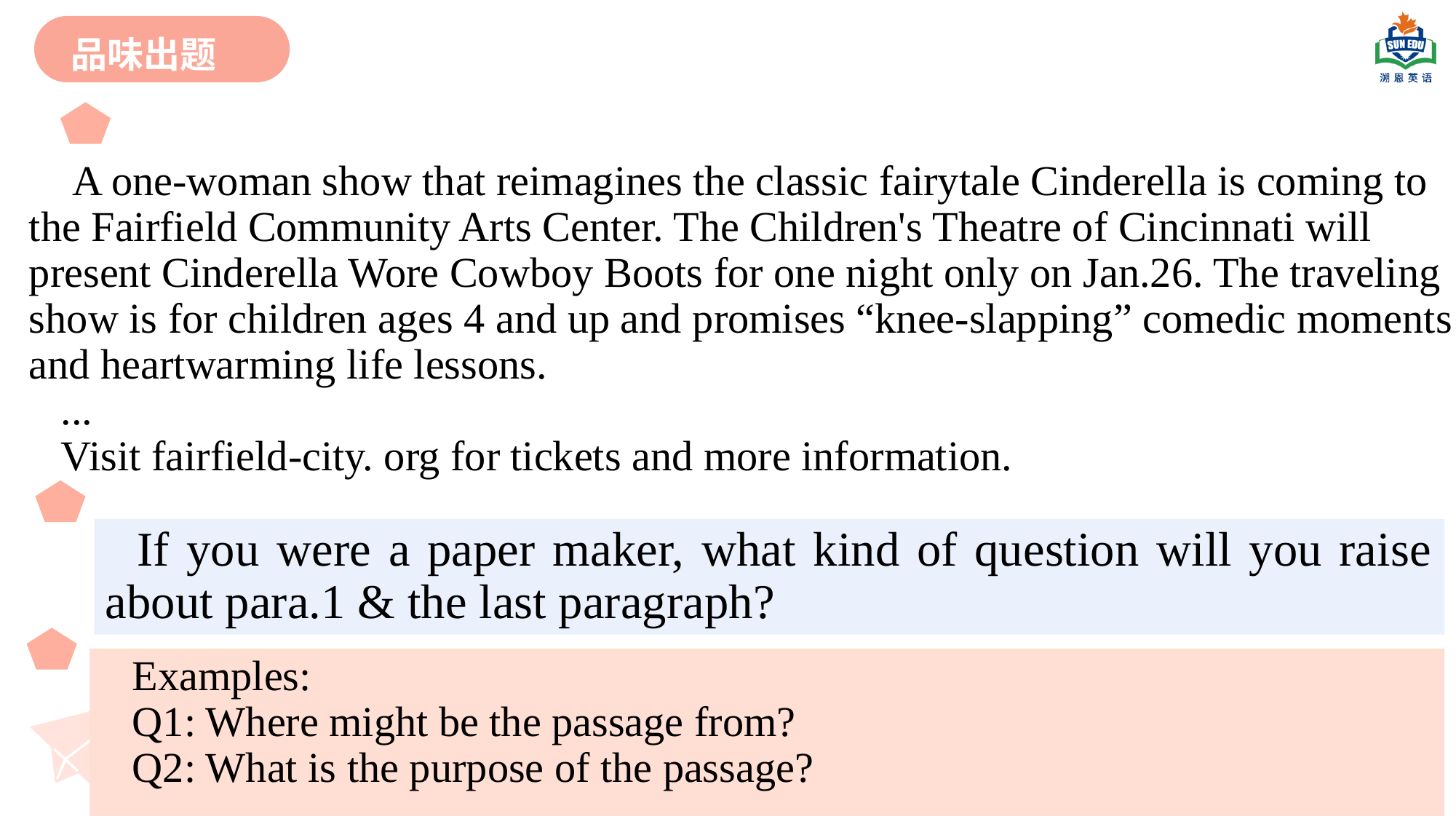

品味出题

 A one-woman show that reimagines the classic fairytale Cinderella is coming to the Fairfield Community Arts Center. The Children's Theatre of Cincinnati will present Cinderella Wore Cowboy Boots for one night only on Jan.26. The traveling show is for children ages 4 and up and promises “knee-slapping” comedic moments and heartwarming life lessons.
...
Visit fairfield-city. org for tickets and more information.

If you were a paper maker, what kind of question will you raise about para.1 & the last paragraph?

Examples:
Q1: Where might be the passage from?
Q2: What is the purpose of the passage?